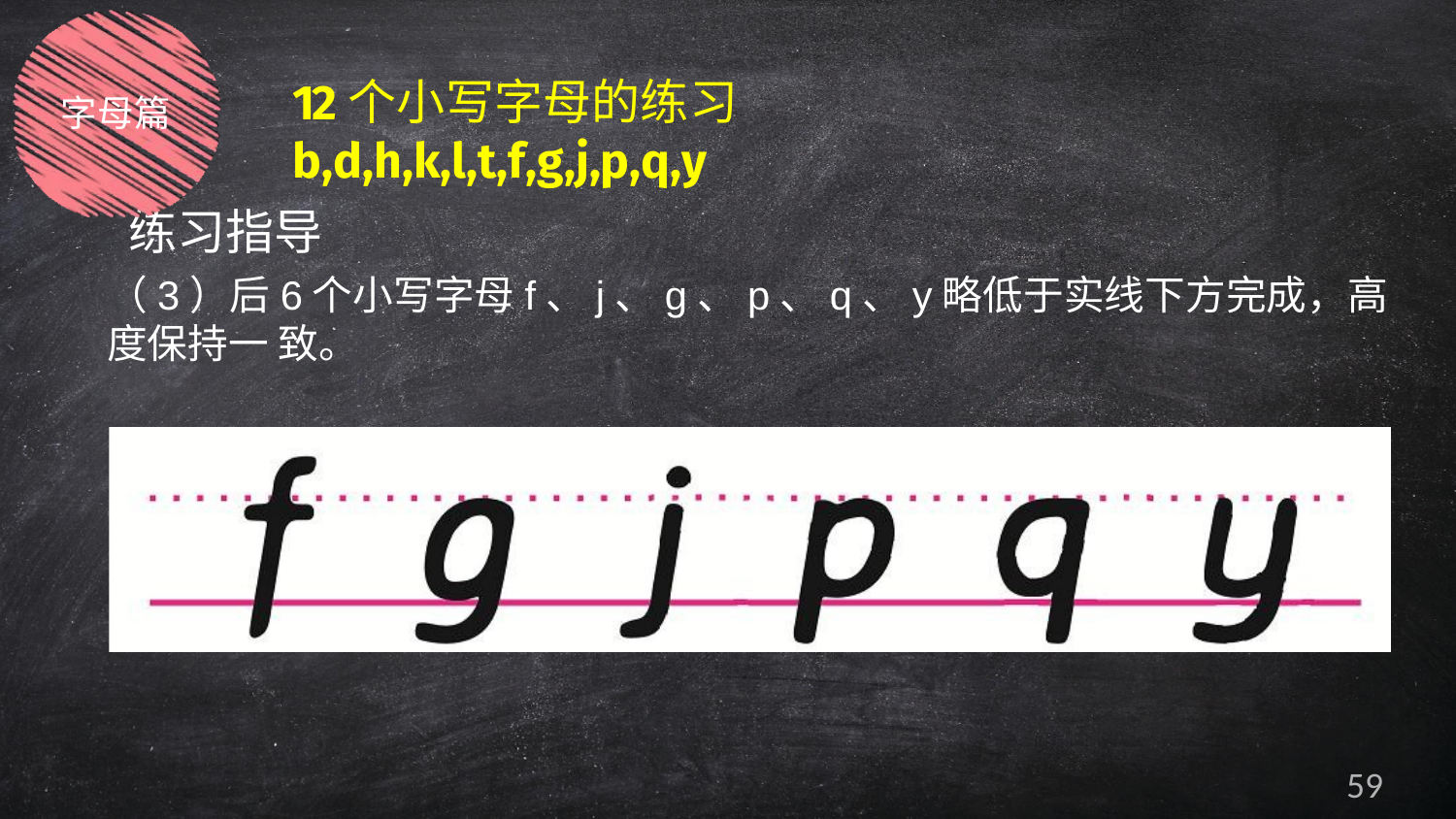

# 12个小写字母的练习b,d,h,k,l,t,f,g,j,p,q,y
字母篇
练习指导
（3）后6个小写字母f、j、g、p、q、y略低于实线下方完成，高度保持一 致。

59